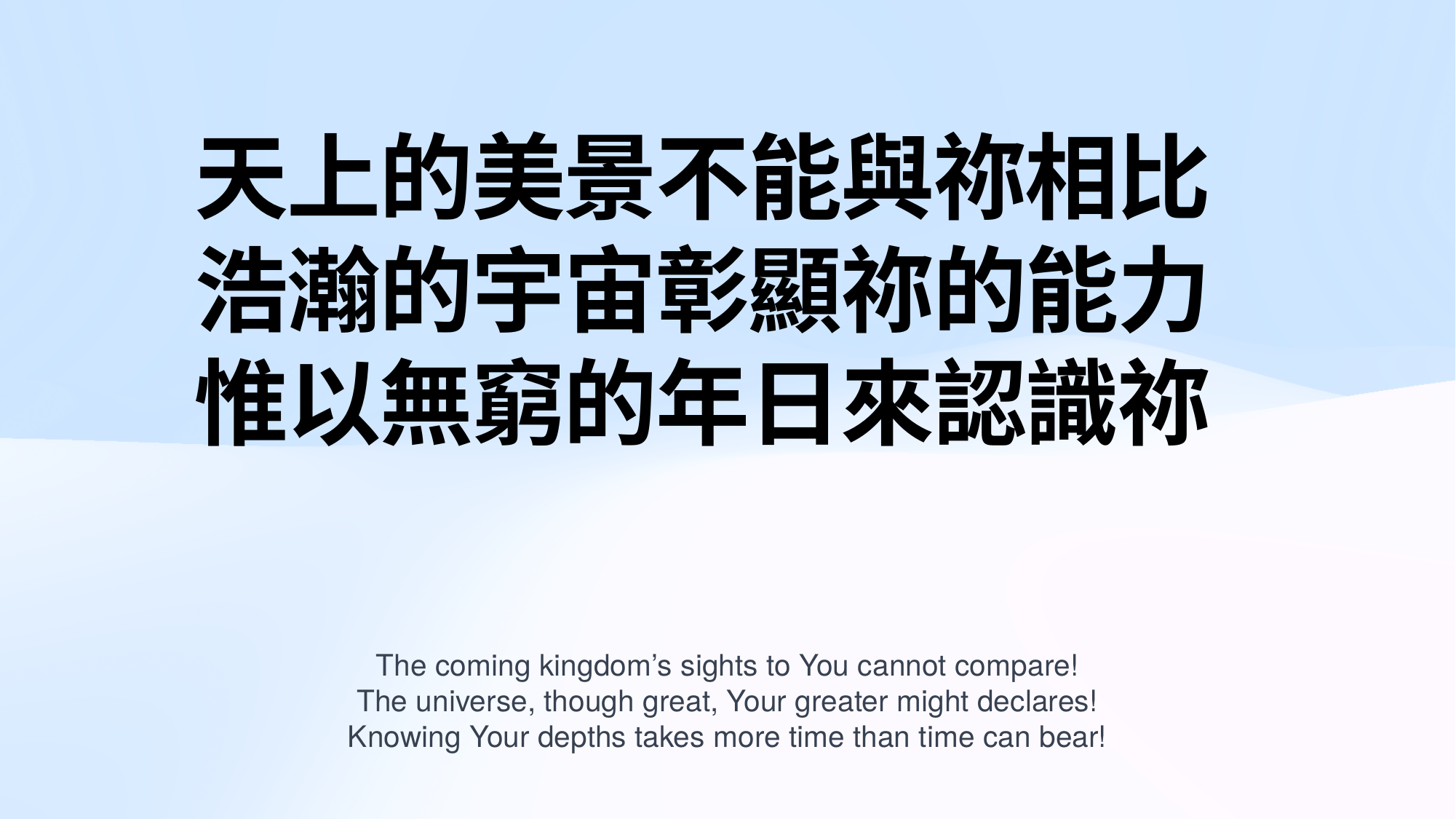

# 天上的美景不能與祢相比 浩瀚的宇宙彰顯祢的能力 惟以無窮的年日來認識祢
The coming kingdom’s sights to You cannot compare!
The universe, though great, Your greater might declares!
Knowing Your depths takes more time than time can bear!